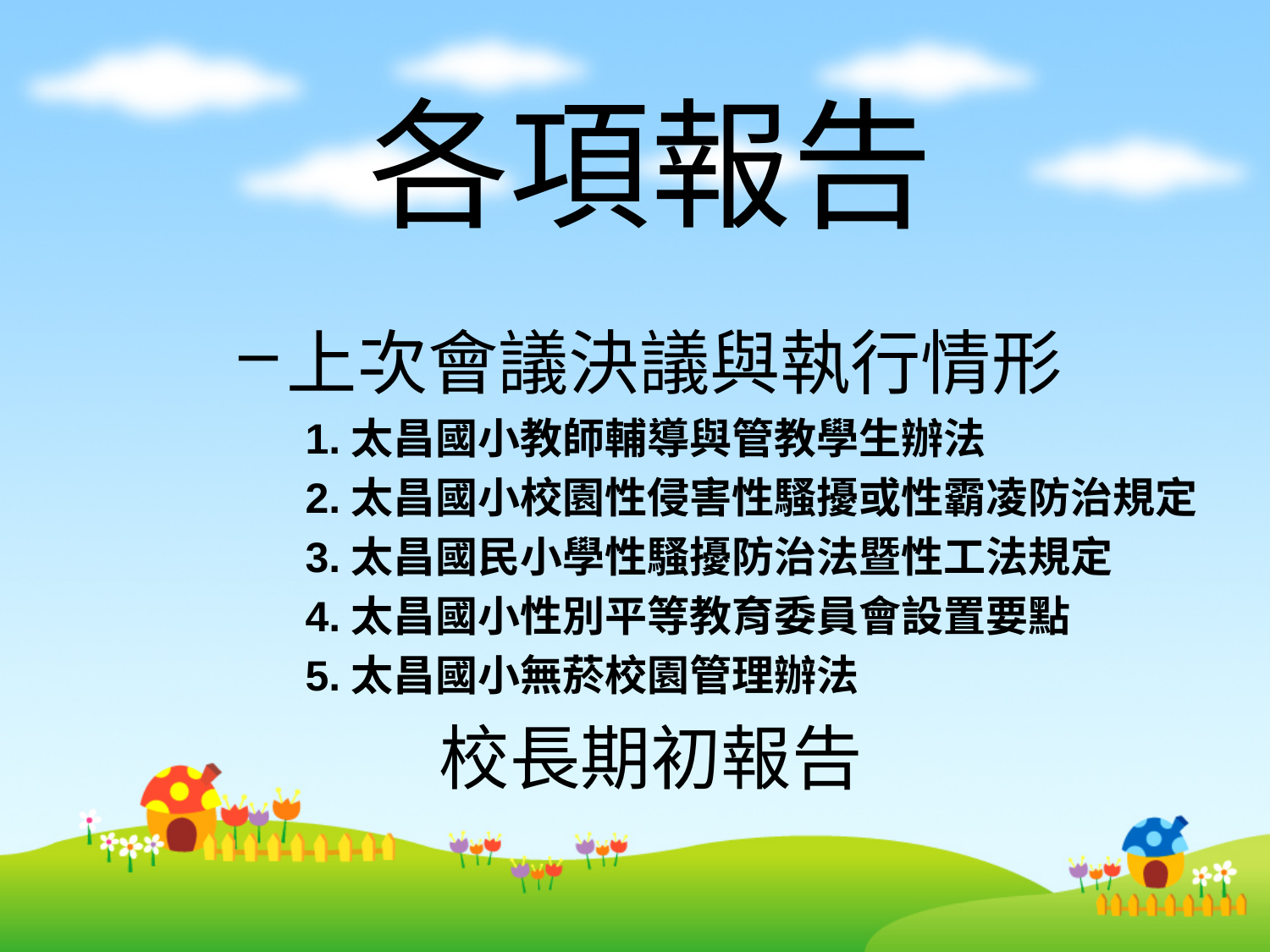

各項報告

上次會議決議與執行情形
                  1.太昌國小教師輔導與管教學生辦法
                  2.太昌國小校園性侵害性騷擾或性霸凌防治規定
                  3.太昌國民小學性騷擾防治法暨性工法規定
                  4.太昌國小性別平等教育委員會設置要點
                  5.太昌國小無菸校園管理辦法
校長期初報告